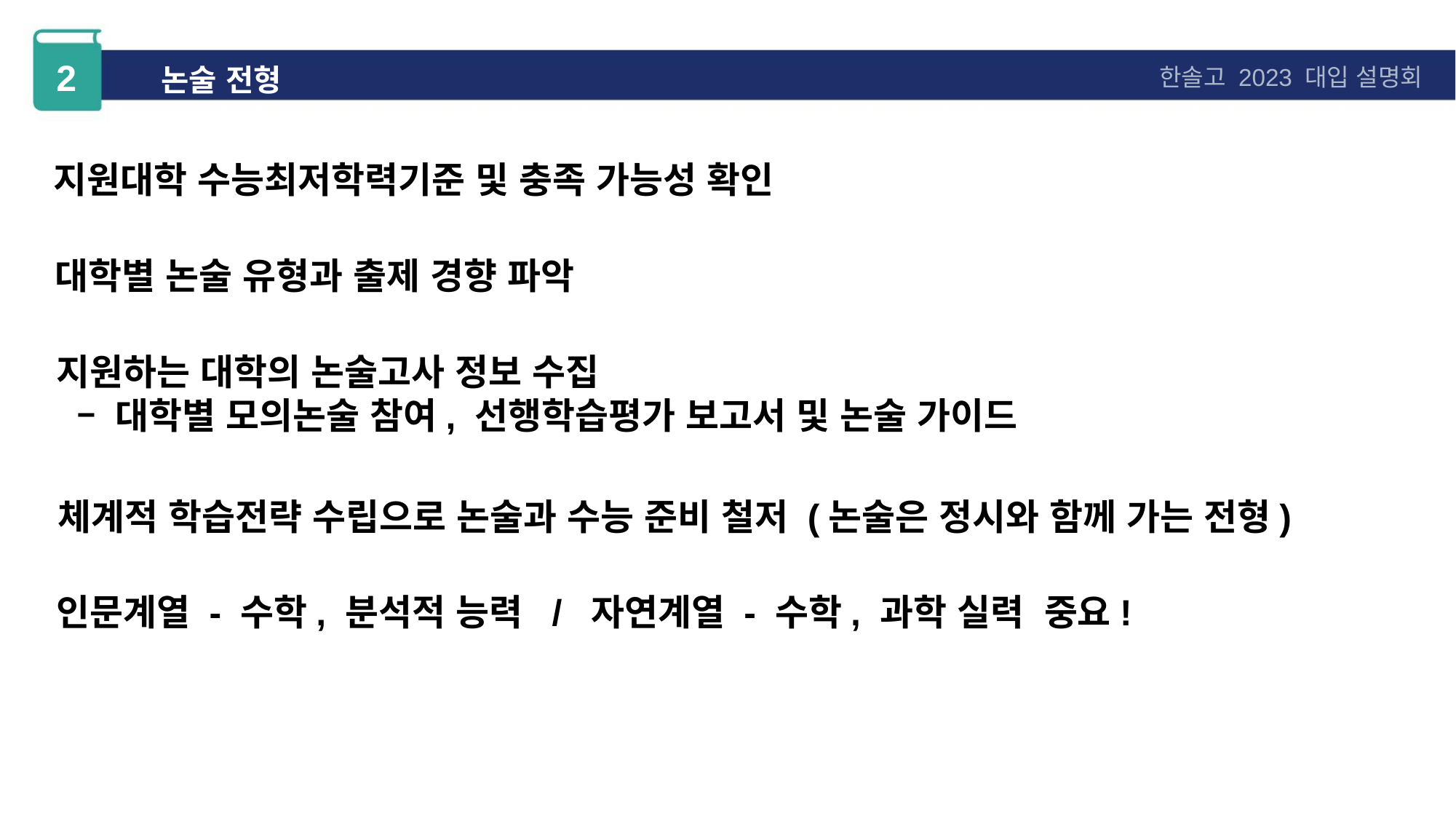

2
논술 전형
한솔고 2023 대입 설명회
지원대학 수능최저학력기준 및 충족 가능성 확인
대학별 논술 유형과 출제 경향 파악
지원하는 대학의 논술고사 정보 수집
  – 대학별 모의논술 참여, 선행학습평가 보고서 및 논술 가이드
체계적 학습전략 수립으로 논술과 수능 준비 철저 (논술은 정시와 함께 가는 전형)
인문계열 - 수학, 분석적 능력  /  자연계열 - 수학, 과학 실력  중요!